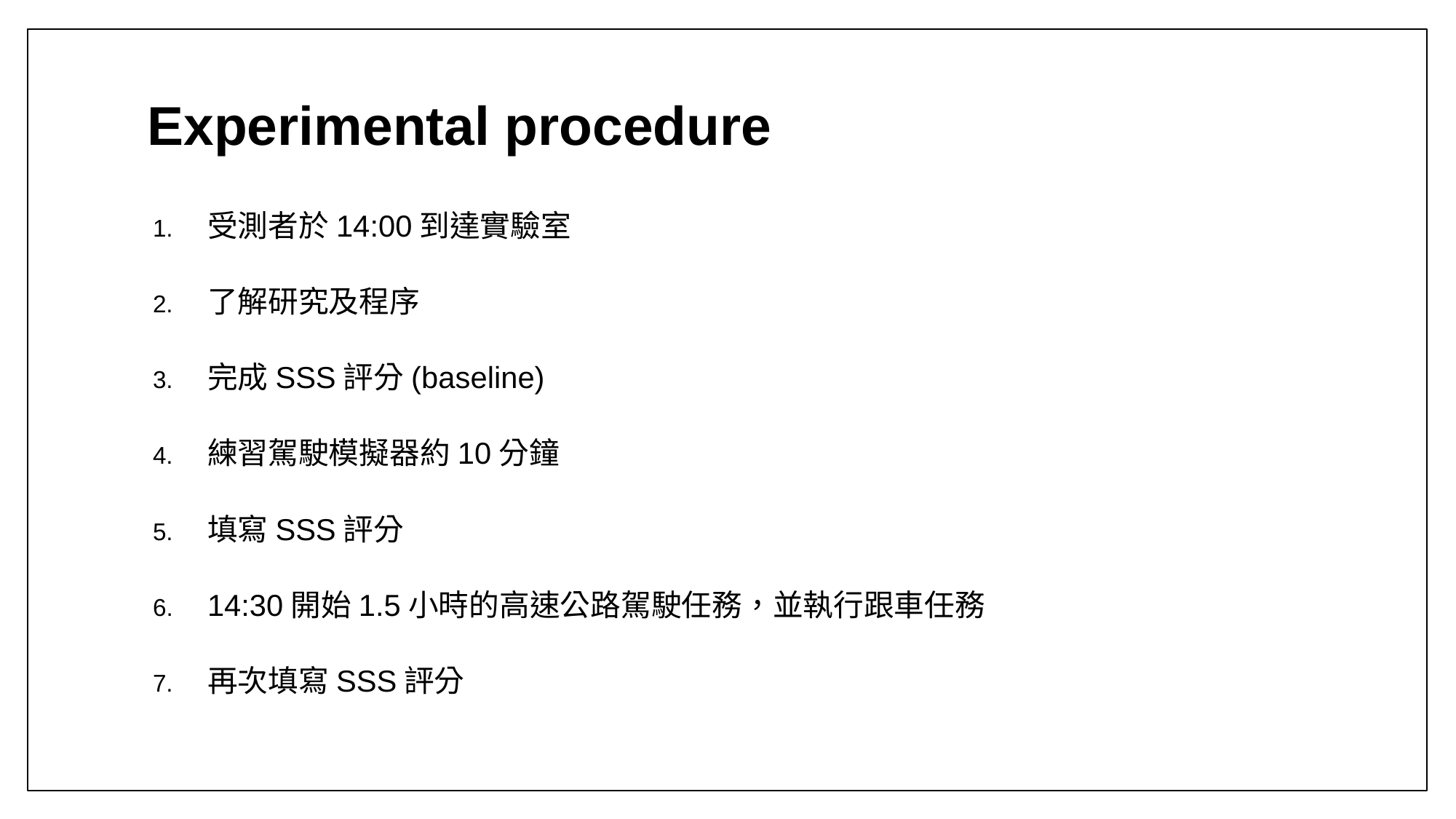

# Experimental procedure
受測者於14:00到達實驗室
了解研究及程序
完成SSS評分(baseline)
練習駕駛模擬器約10分鐘
填寫SSS評分
14:30開始1.5小時的高速公路駕駛任務，並執行跟車任務
再次填寫SSS評分